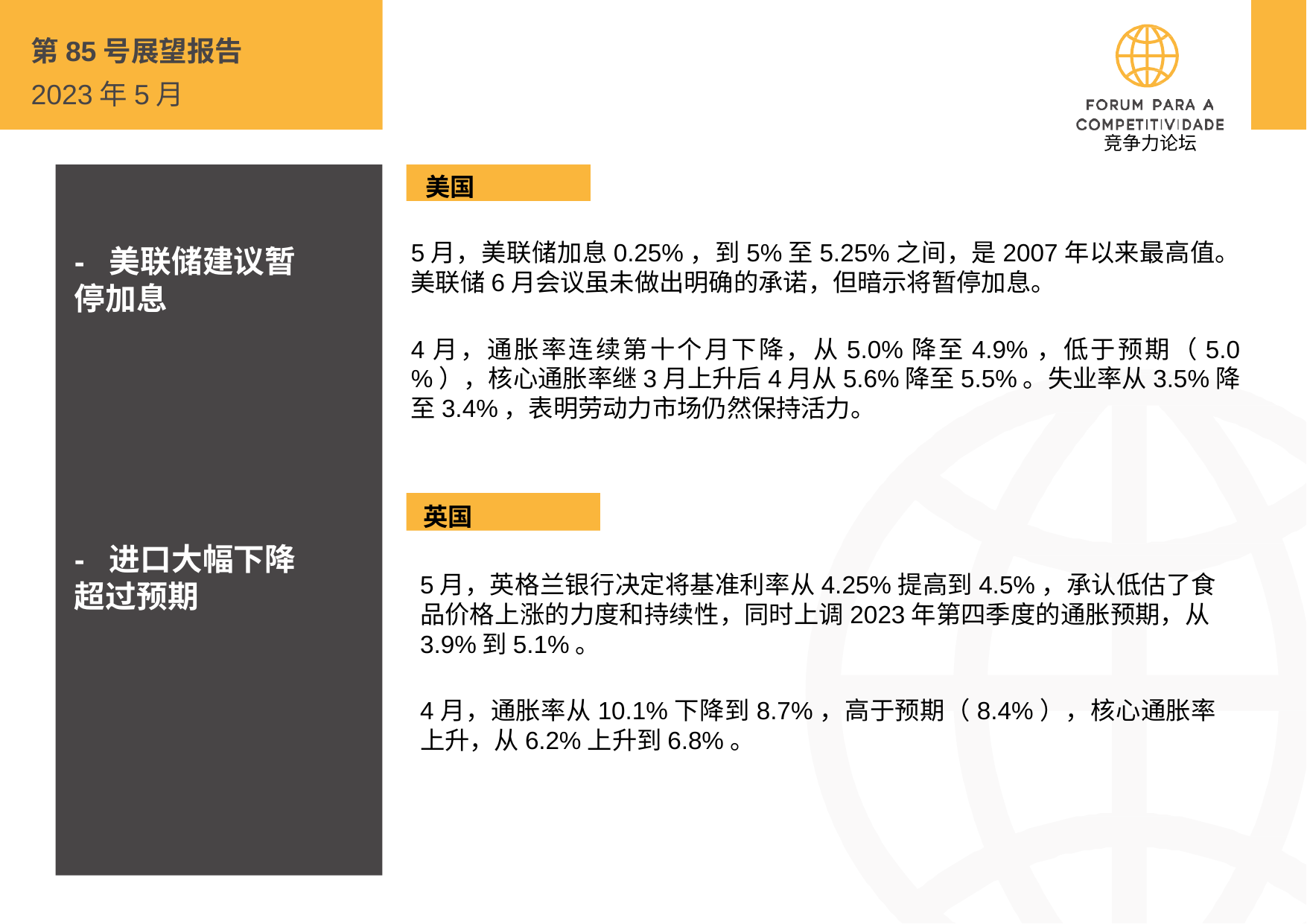

第85号展望报告
2023年5月
   竞争力论坛
美国

-  美联储建议暂停加息

-  进口大幅下降超过预期

5月，美联储加息0.25%，到5%至5.25%之间，是2007年以来最高值。美联储6月会议虽未做出明确的承诺，但暗示将暂停加息。

4月，通胀率连续第十个月下降，从5.0%降至4.9%，低于预期（5.0%），核心通胀率继3月上升后4月从5.6%降至5.5%。失业率从3.5%降至3.4%，表明劳动力市场仍然保持活力。

英国
5月，英格兰银行决定将基准利率从4.25%提高到4.5%，承认低估了食品价格上涨的力度和持续性，同时上调2023年第四季度的通胀预期，从3.9%到5.1%。

4月，通胀率从10.1%下降到8.7%，高于预期（8.4%），核心通胀率上升，从6.2%上升到6.8%。